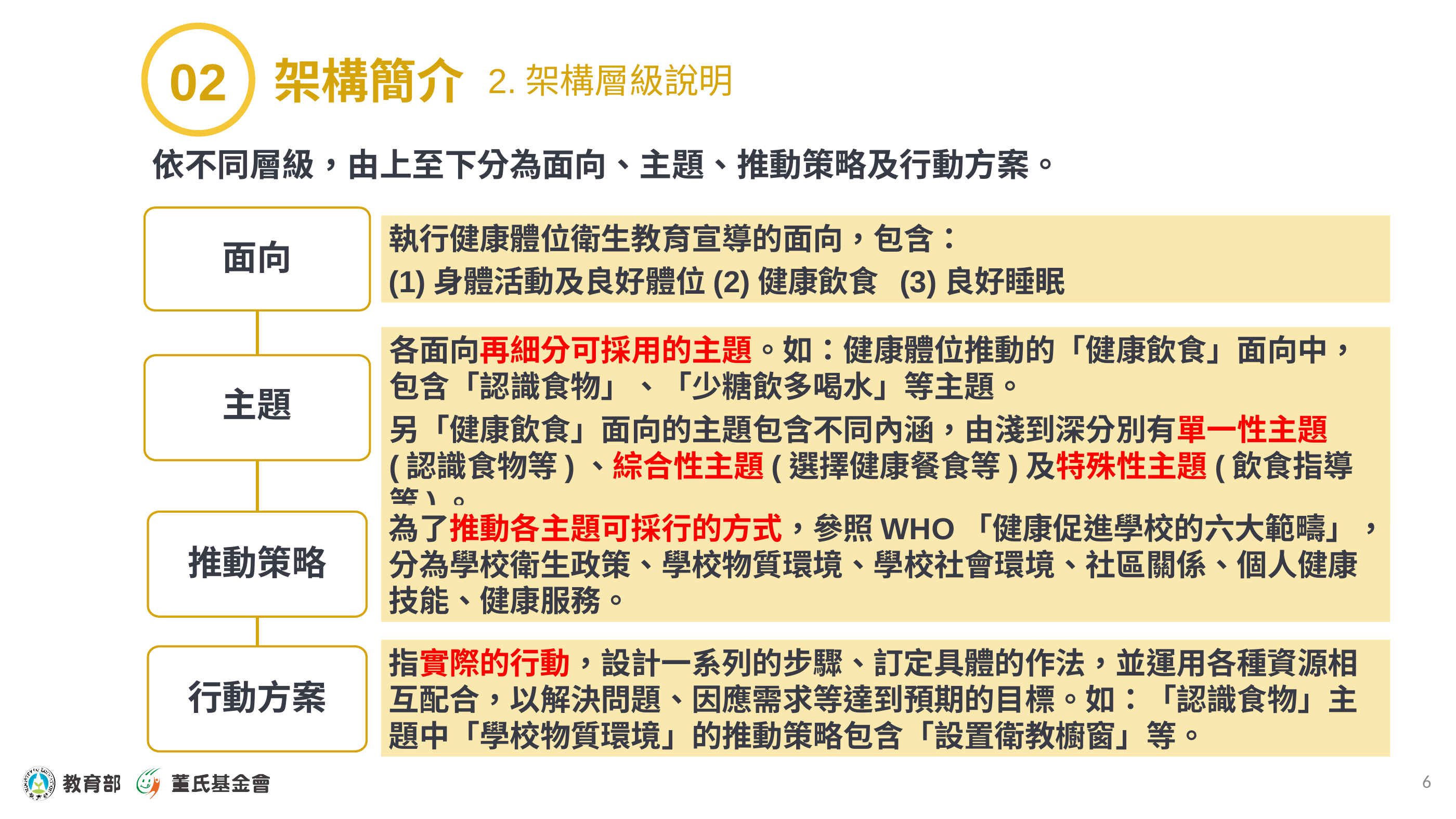

02
架構簡介
2.架構層級說明
依不同層級，由上至下分為面向、主題、推動策略及行動方案。
面向
執行健康體位衛生教育宣導的面向，包含：
(1)身體活動及良好體位(2)健康飲食  (3)良好睡眠
各面向再細分可採用的主題。如：健康體位推動的「健康飲食」面向中，包含「認識食物」、「少糖飲多喝水」等主題。
另「健康飲食」面向的主題包含不同內涵，由淺到深分別有單一性主題(認識食物等)、綜合性主題(選擇健康餐食等)及特殊性主題(飲食指導等)。
主題
為了推動各主題可採行的方式，參照WHO「健康促進學校的六大範疇」，分為學校衛生政策、學校物質環境、學校社會環境、社區關係、個人健康技能、健康服務。
推動策略
指實際的行動，設計一系列的步驟、訂定具體的作法，並運用各種資源相互配合，以解決問題、因應需求等達到預期的目標。如：「認識食物」主題中「學校物質環境」的推動策略包含「設置衛教櫥窗」等。
行動方案
6